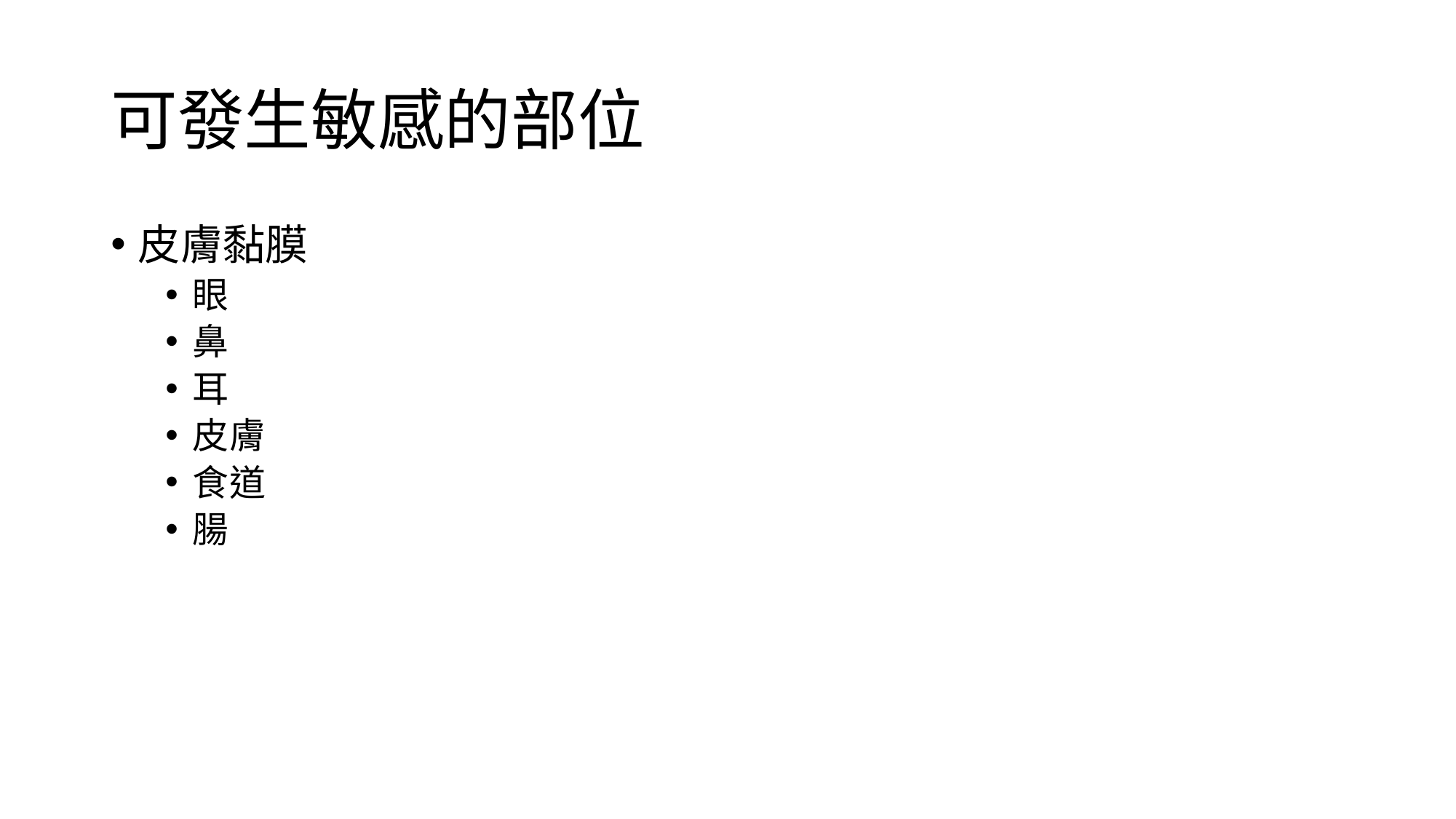

# 可發生敏感的部位
皮膚黏膜
眼
鼻
耳
皮膚
食道
腸